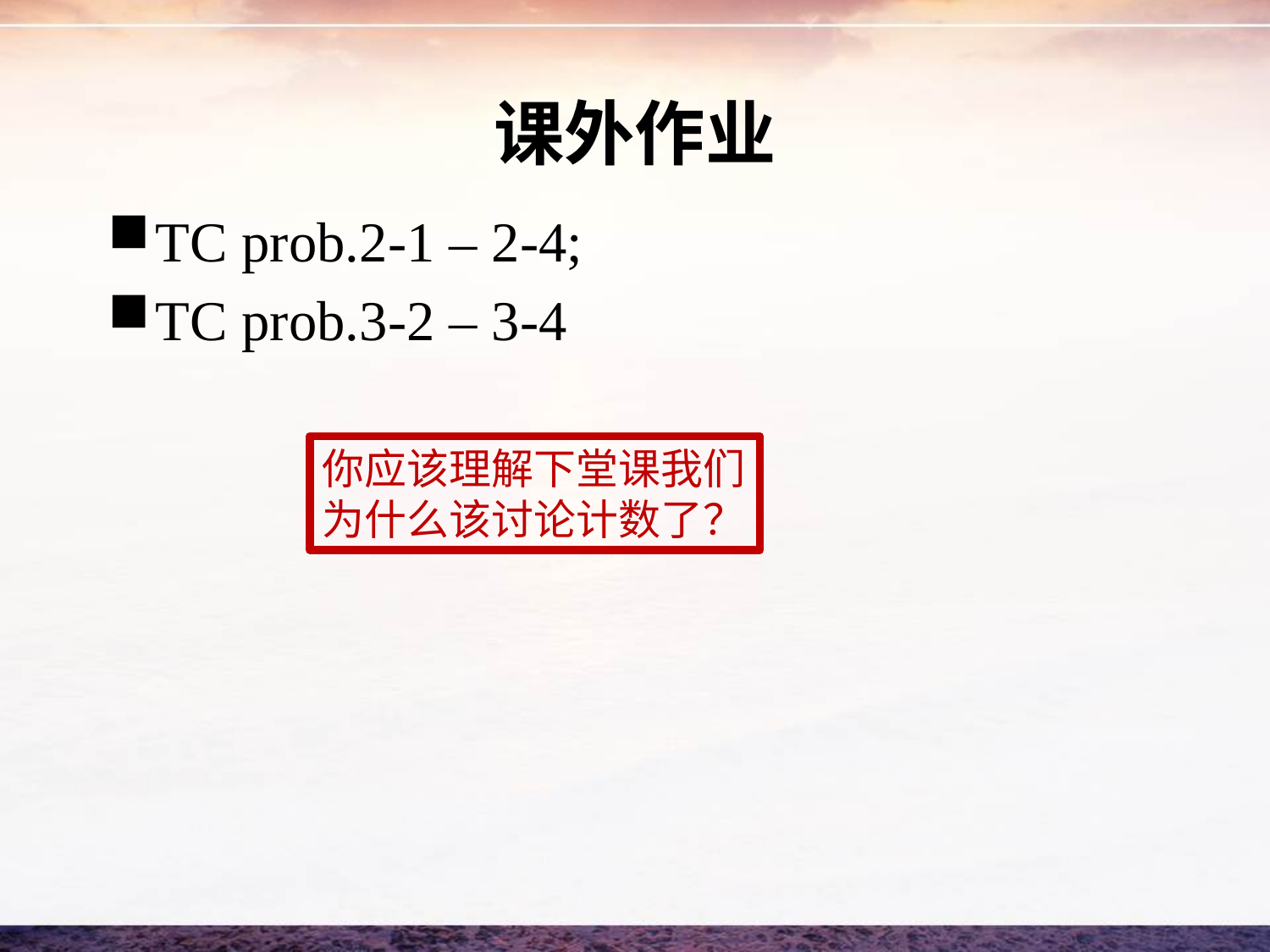

# 课外作业
TC prob.2-1 – 2-4;
TC prob.3-2 – 3-4
你应该理解下堂课我们为什么该讨论计数了？